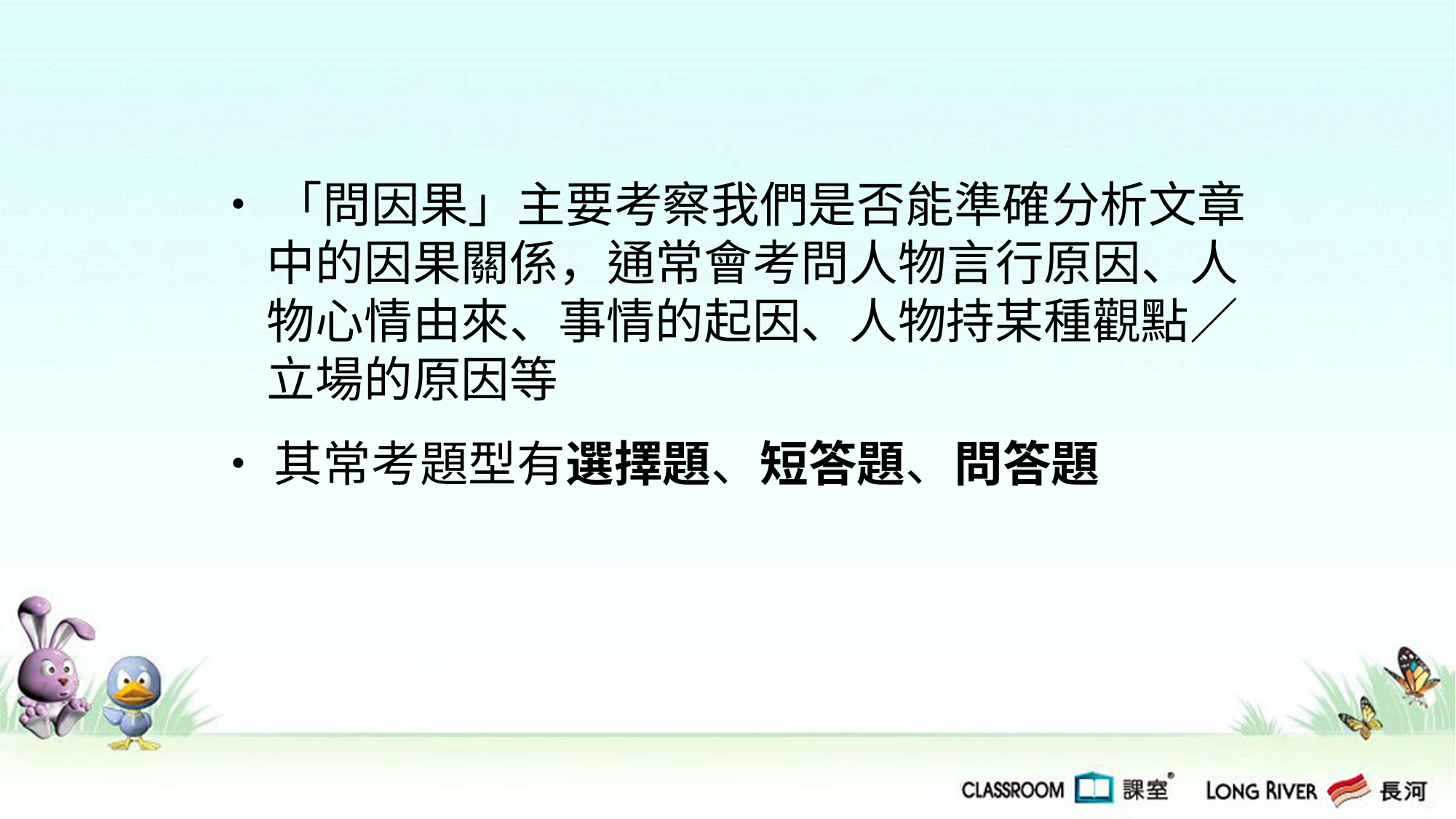

‧「問因果」主要考察我們是否能準確分析文章中的因果關係，通常會考問人物言行原因、人物心情由來、事情的起因、人物持某種觀點／立場的原因等
‧其常考題型有選擇題、短答題、問答題